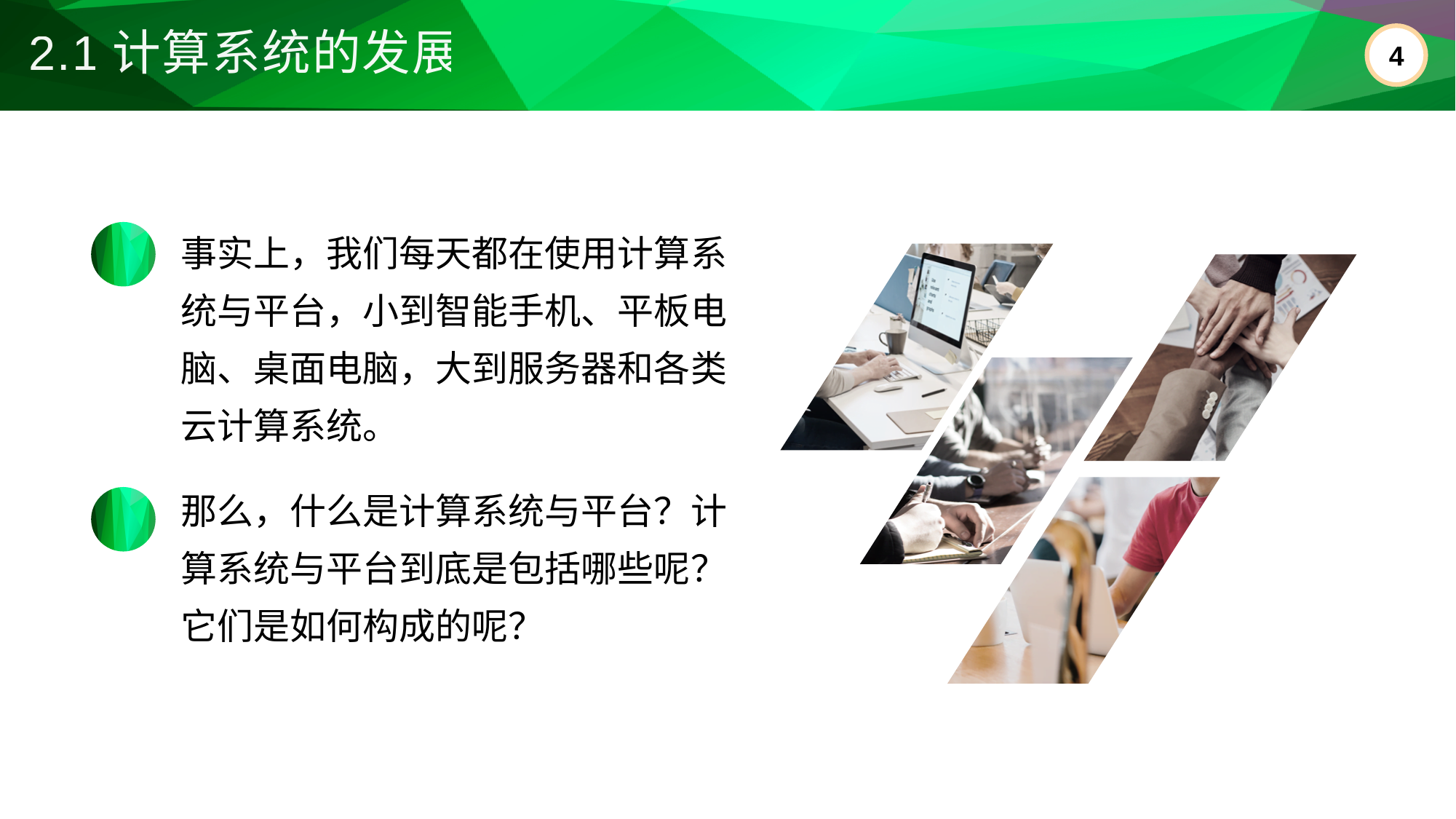

2.1计算系统的发展
事实上，我们每天都在使用计算系统与平台，小到智能手机、平板电脑、桌面电脑，大到服务器和各类云计算系统。
那么，什么是计算系统与平台？计算系统与平台到底是包括哪些呢？它们是如何构成的呢？